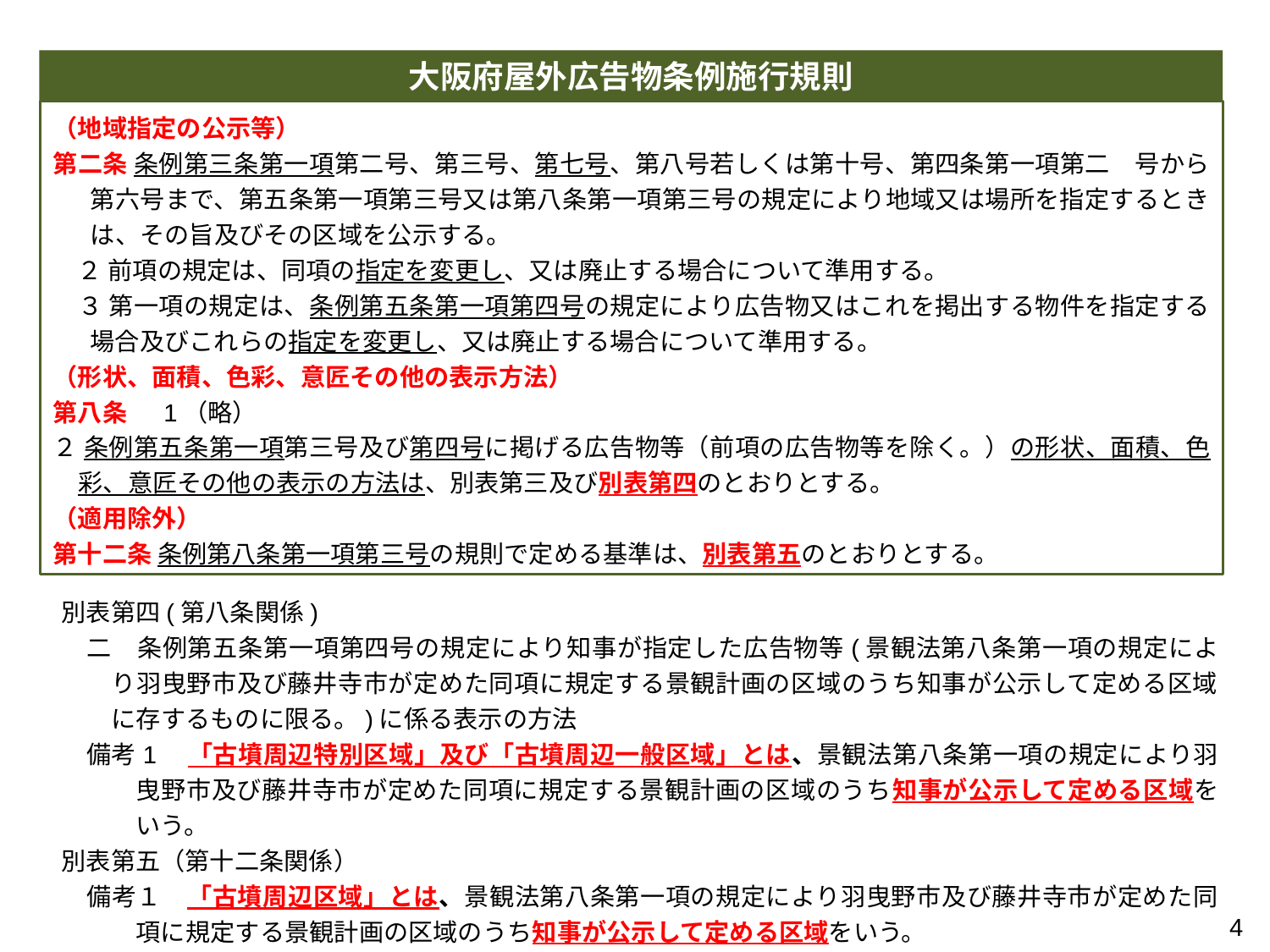

大阪府屋外広告物条例施行規則
（地域指定の公示等）
第二条 条例第三条第一項第二号、第三号、第七号、第八号若しくは第十号、第四条第一項第二　号から第六号まで、第五条第一項第三号又は第八条第一項第三号の規定により地域又は場所を指定するときは、その旨及びその区域を公示する。
　２ 前項の規定は、同項の指定を変更し、又は廃止する場合について準用する。
　３ 第一項の規定は、条例第五条第一項第四号の規定により広告物又はこれを掲出する物件を指定する場合及びこれらの指定を変更し、又は廃止する場合について準用する。
（形状、面積、色彩、意匠その他の表示方法）
第八条 　1（略）
２ 条例第五条第一項第三号及び第四号に掲げる広告物等（前項の広告物等を除く。）の形状、面積、色彩、意匠その他の表示の方法は、別表第三及び別表第四のとおりとする。
（適用除外）
第十二条 条例第八条第一項第三号の規則で定める基準は、別表第五のとおりとする。
別表第四(第八条関係)
　二　条例第五条第一項第四号の規定により知事が指定した広告物等(景観法第八条第一項の規定により羽曳野市及び藤井寺市が定めた同項に規定する景観計画の区域のうち知事が公示して定める区域に存するものに限る。)に係る表示の方法
　備考1　「古墳周辺特別区域」及び「古墳周辺一般区域」とは、景観法第八条第一項の規定により羽曳野市及び藤井寺市が定めた同項に規定する景観計画の区域のうち知事が公示して定める区域をいう。
別表第五（第十二条関係）
　備考１　「古墳周辺区域」とは、景観法第八条第一項の規定により羽曳野市及び藤井寺市が定めた同項に規定する景観計画の区域のうち知事が公示して定める区域をいう。
4